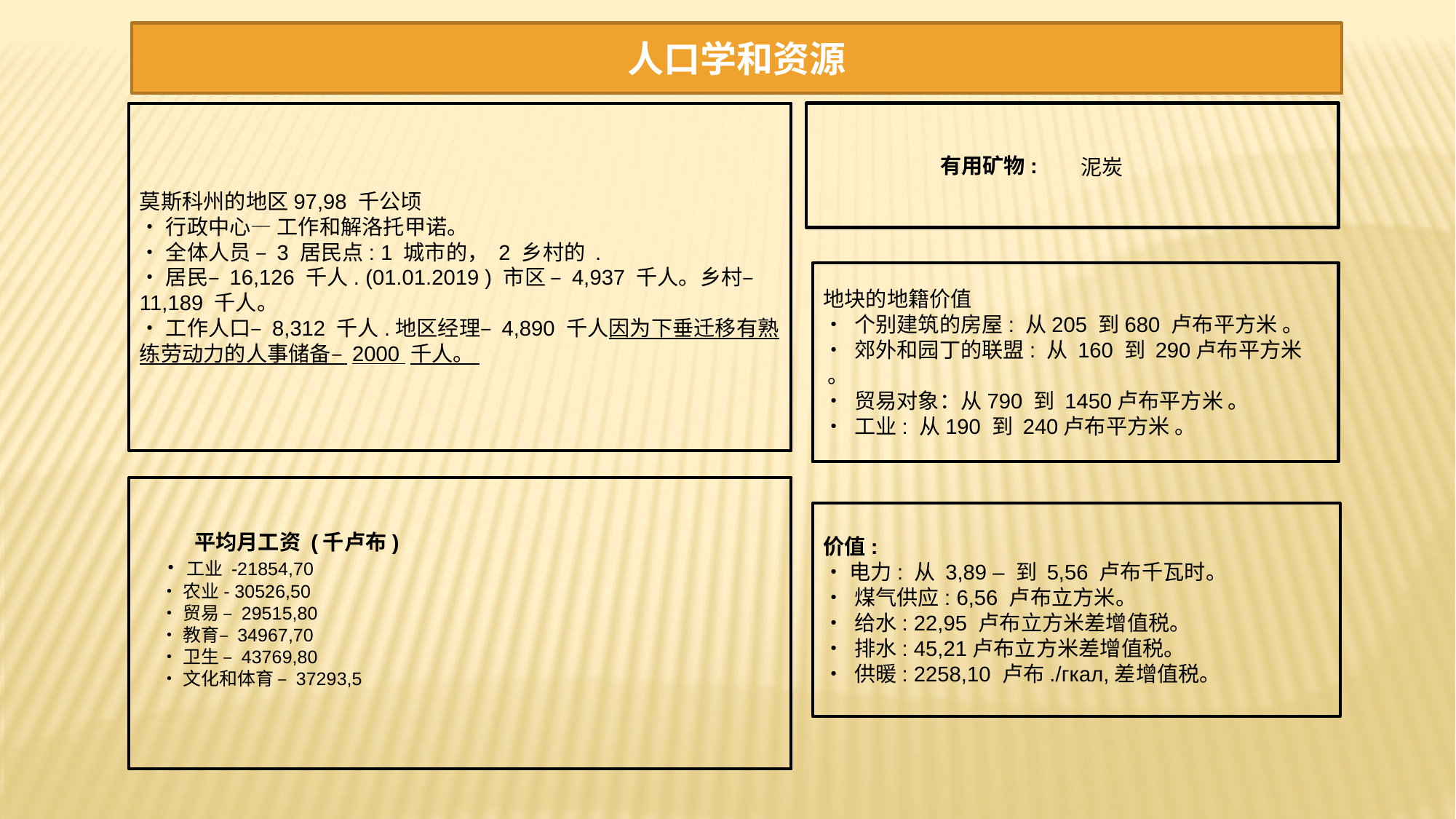

人口学和资源
                        有用矿物:
莫斯科州的地区97,98 千公顷
•行政中心— 工作和解洛托甲诺。
•全体人员 – 3 居民点: 1 城市的， 2 乡村的 .
•居民– 16,126 千人. (01.01.2019 ) 市区 – 4,937 千人。乡村– 11,189 千人。
•工作人口– 8,312 千人.地区经理– 4,890 千人因为下垂迁移有熟练劳动力的人事储备– 2000 千人。
泥炭
地块的地籍价值
• 个别建筑的房屋: 从205 到680 卢布平方米 。
• 郊外和园丁的联盟: 从 160 到 290卢布平方米 。
• 贸易对象：从790 到 1450卢布平方米 。
• 工业: 从190 到 240卢布平方米 。
平均月工资 (千卢布)
•工业 -21854,70
•农业- 30526,50
•贸易 – 29515,80
•教育– 34967,70
•卫生 – 43769,80
•文化和体育 – 37293,5

价值:
•电力: 从 3,89 – 到 5,56 卢布千瓦时。
• 煤气供应: 6,56 卢布立方米。
• 给水: 22,95 卢布立方米差增值税。
• 排水: 45,21卢布立方米差增值税。
• 供暖: 2258,10 卢布./гкал,差增值税。